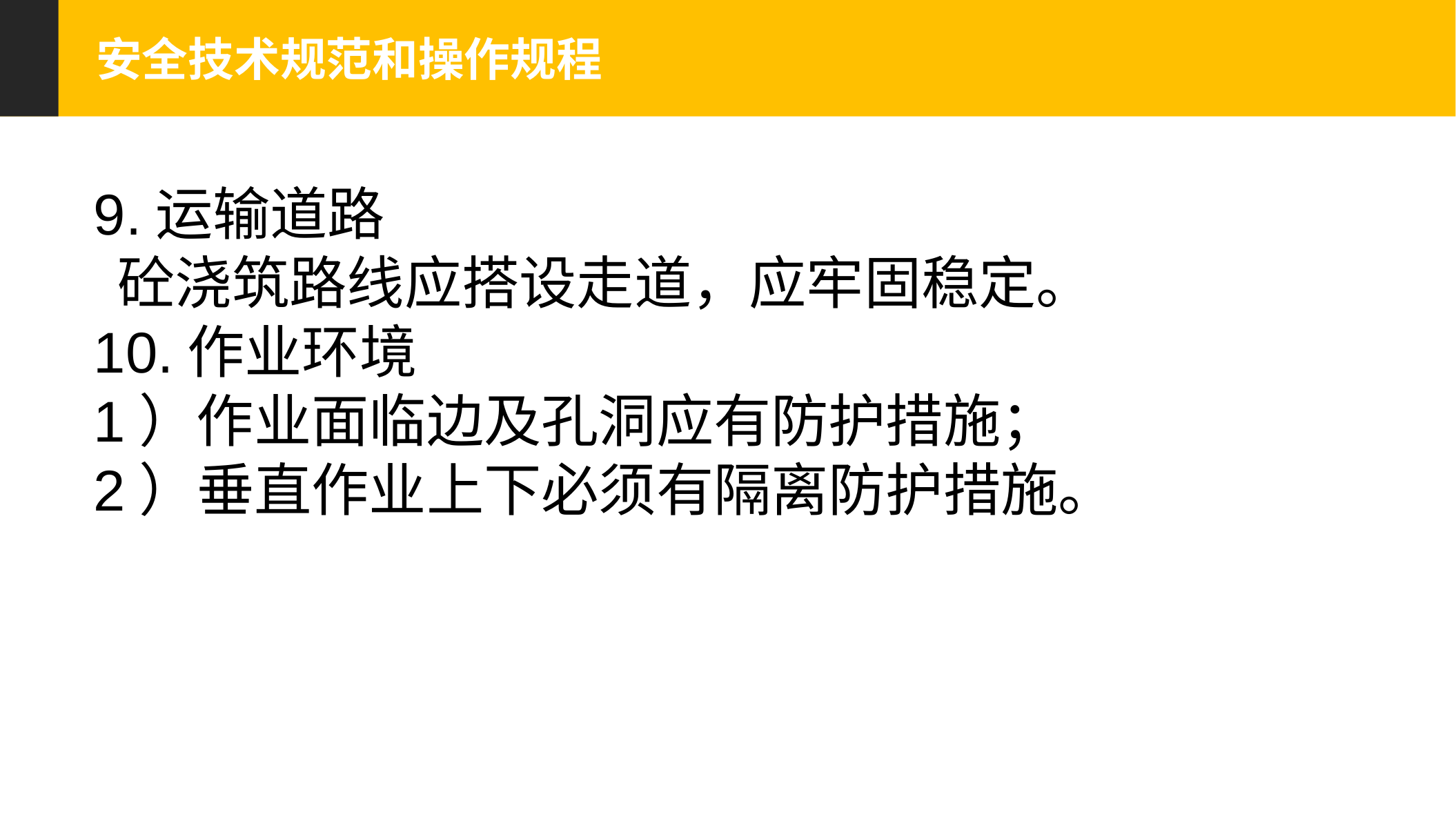

安全技术规范和操作规程
 9.运输道路
  砼浇筑路线应搭设走道，应牢固稳定。
 10.作业环境
 1）作业面临边及孔洞应有防护措施；
 2）垂直作业上下必须有隔离防护措施。